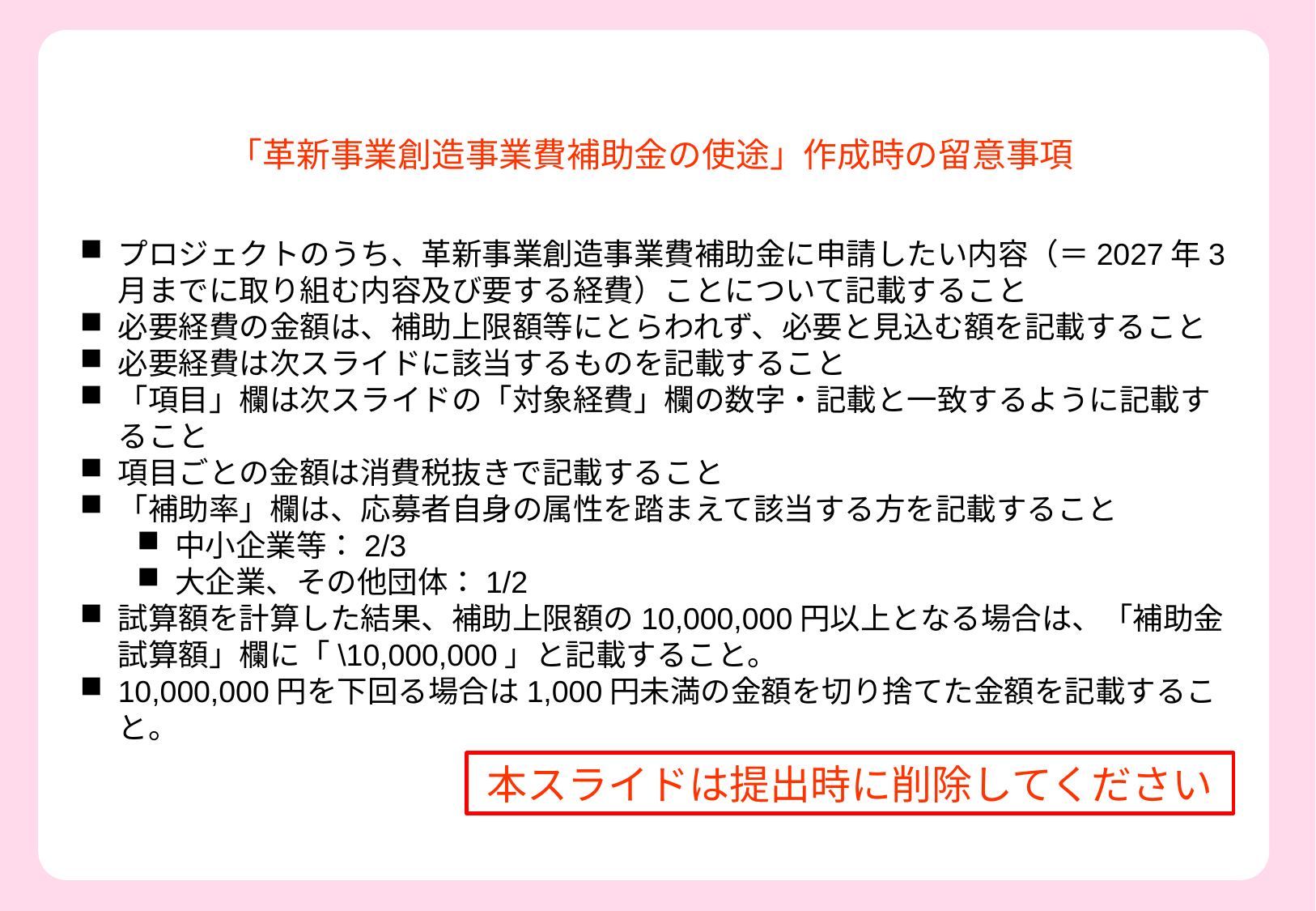

「革新事業創造事業費補助金の使途」作成時の留意事項
プロジェクトのうち、革新事業創造事業費補助金に申請したい内容（＝2027年3月までに取り組む内容及び要する経費）ことについて記載すること
必要経費の金額は、補助上限額等にとらわれず、必要と見込む額を記載すること
必要経費は次スライドに該当するものを記載すること
「項目」欄は次スライドの「対象経費」欄の数字・記載と一致するように記載すること
項目ごとの金額は消費税抜きで記載すること
「補助率」欄は、応募者自身の属性を踏まえて該当する方を記載すること
中小企業等：2/3
大企業、その他団体：1/2
試算額を計算した結果、補助上限額の10,000,000円以上となる場合は、「補助金試算額」欄に「\10,000,000」と記載すること。
10,000,000円を下回る場合は1,000円未満の金額を切り捨てた金額を記載すること。
本スライドは提出時に削除してください